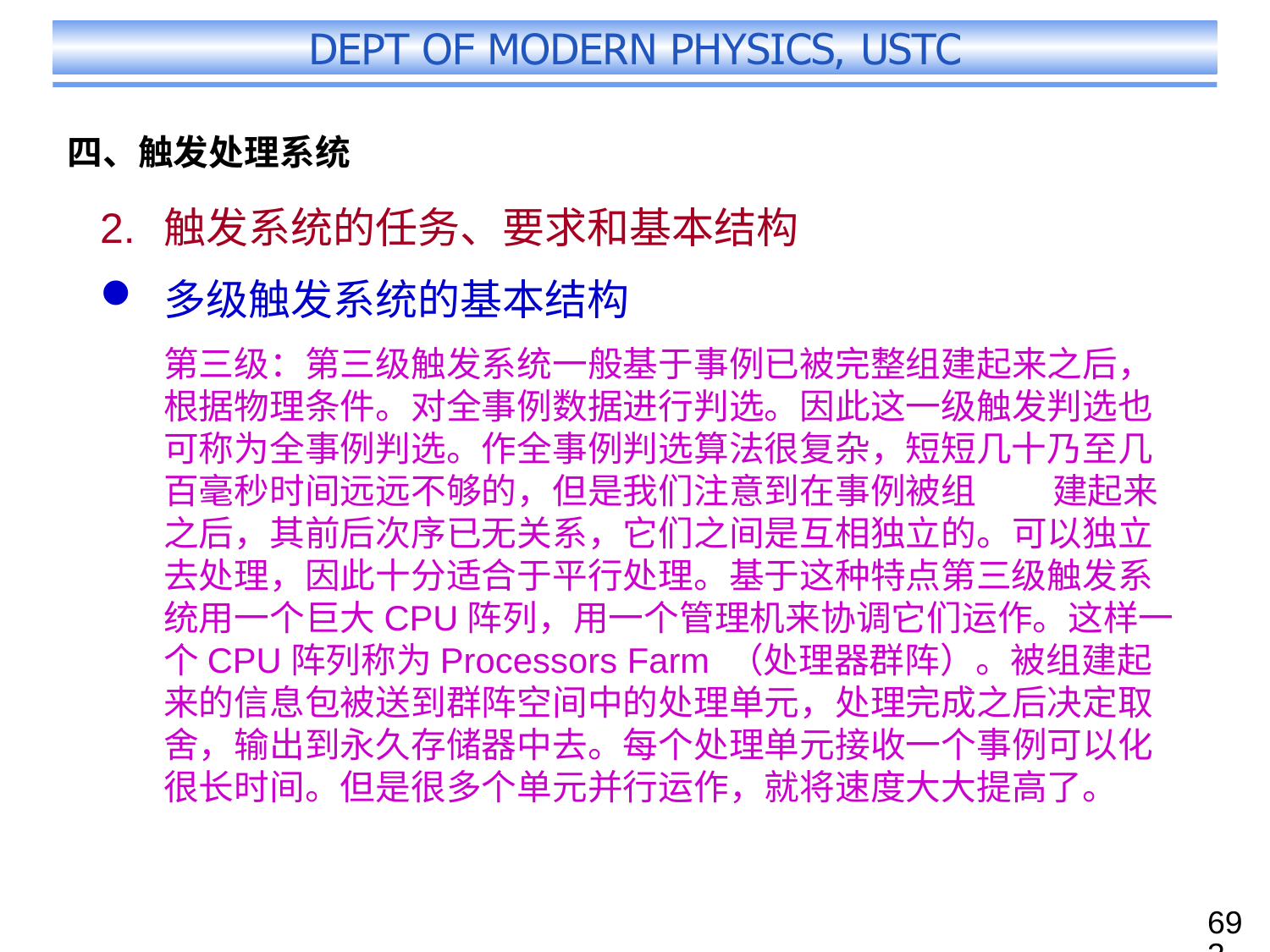

# 四、触发处理系统
触发系统的任务、要求和基本结构
多级触发系统的基本结构
	第三级：第三级触发系统一般基于事例已被完整组建起来之后，根据物理条件。对全事例数据进行判选。因此这一级触发判选也可称为全事例判选。作全事例判选算法很复杂，短短几十乃至几百毫秒时间远远不够的，但是我们注意到在事例被组	建起来之后，其前后次序已无关系，它们之间是互相独立的。可以独立去处理，因此十分适合于平行处理。基于这种特点第三级触发系统用一个巨大CPU阵列，用一个管理机来协调它们运作。这样一个CPU阵列称为Processors Farm （处理器群阵）。被组建起来的信息包被送到群阵空间中的处理单元，处理完成之后决定取舍，输出到永久存储器中去。每个处理单元接收一个事例可以化很长时间。但是很多个单元并行运作，就将速度大大提高了。
693